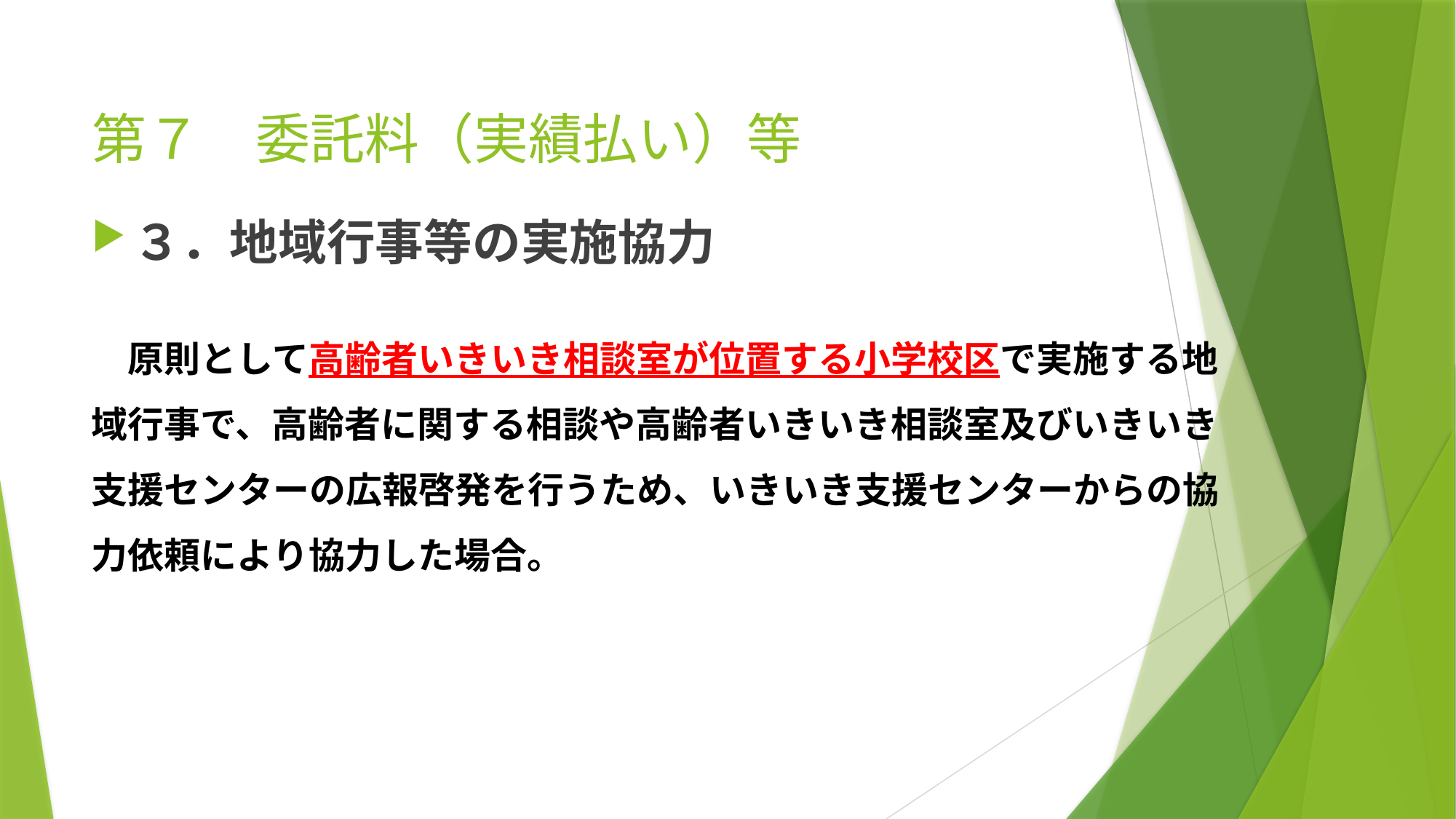

# 第７　委託料（実績払い）等
３．地域行事等の実施協力
　原則として高齢者いきいき相談室が位置する小学校区で実施する地域行事で、高齢者に関する相談や高齢者いきいき相談室及びいきいき支援センターの広報啓発を行うため、いきいき支援センターからの協力依頼により協力した場合。